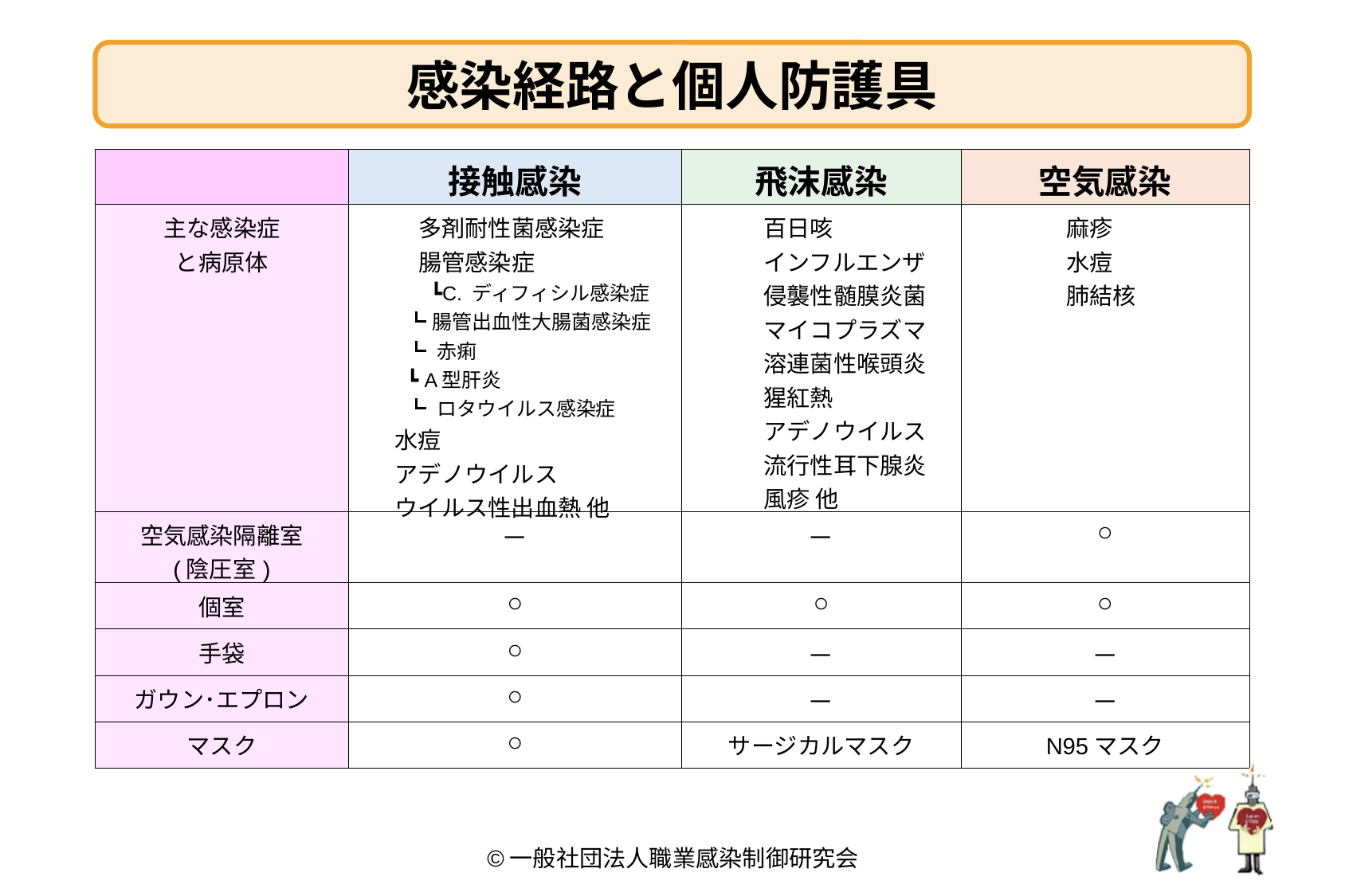

感染経路と個人防護具
|  | 接触感染 | 飛沫感染 | 空気感染 |
| --- | --- | --- | --- |
| 主な感染症 と病原体 | 多剤耐性菌感染症 腸管感染症 ┗C. ディフィシル感染症 ┗腸管出血性大腸菌感染症 ┗ 赤痢 ┗ A型肝炎 ┗ ロタウイルス感染症 水痘 アデノウイルス ウイルス性出血熱 他 | 百日咳 インフルエンザ 侵襲性髄膜炎菌 マイコプラズマ 溶連菌性喉頭炎 猩紅熱 アデノウイルス 流行性耳下腺炎 風疹 他 | 麻疹 水痘 肺結核 |
| 空気感染隔離室 (陰圧室) | － | － | ○ |
| 個室 | ○ | ○ | ○ |
| 手袋 | ○ | － | － |
| ガウン･エプロン | ○ | － | － |
| マスク | ○ | サージカルマスク | N95マスク |